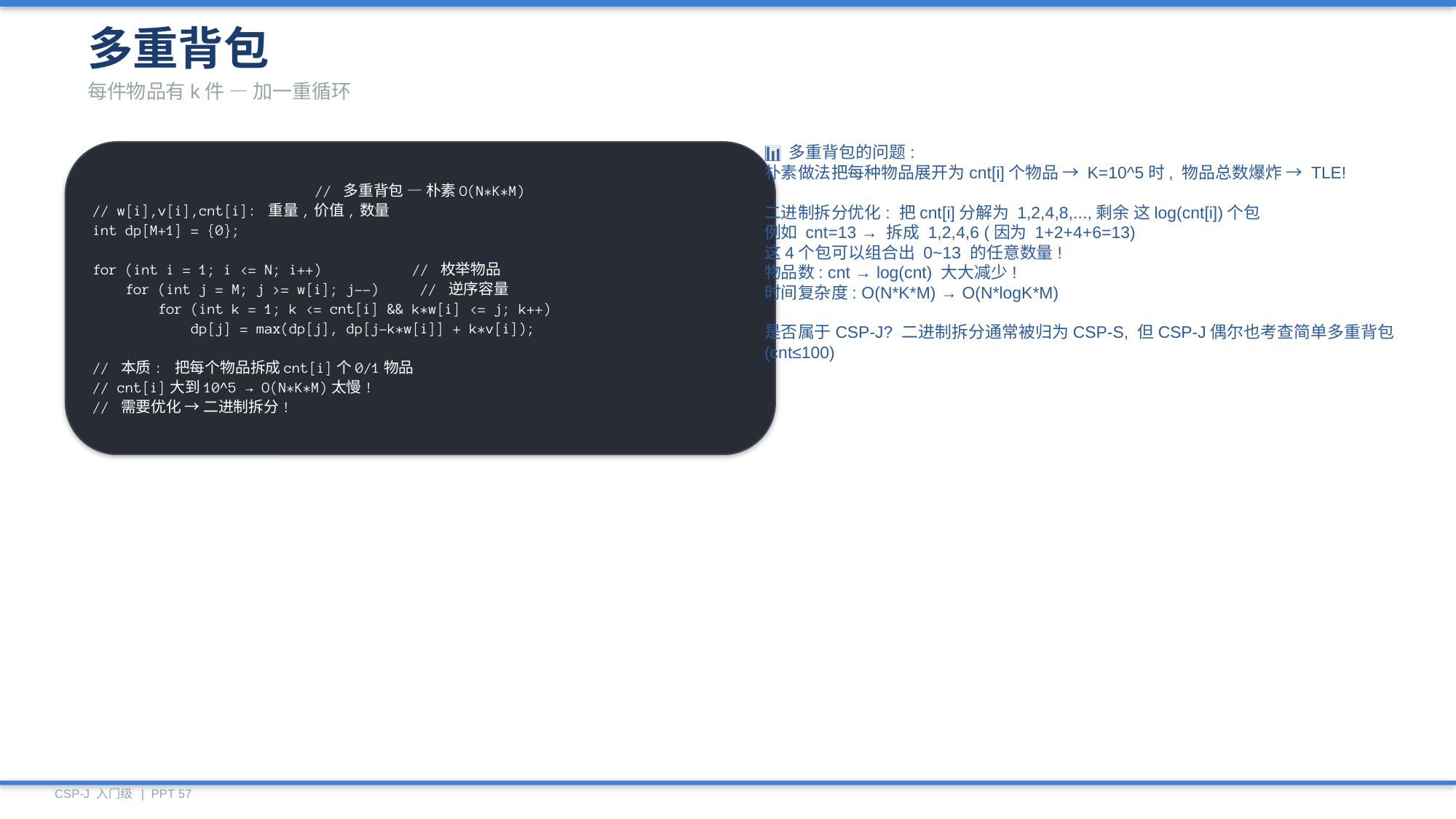

多重背包
每件物品有k件 — 加一重循环
// 多重背包 — 朴素O(N*K*M)
// w[i],v[i],cnt[i]: 重量,价值,数量
int dp[M+1] = {0};

for (int i = 1; i <= N; i++)           // 枚举物品
    for (int j = M; j >= w[i]; j--)     // 逆序容量
        for (int k = 1; k <= cnt[i] && k*w[i] <= j; k++)
            dp[j] = max(dp[j], dp[j-k*w[i]] + k*v[i]);

// 本质: 把每个物品拆成cnt[i]个0/1物品
// cnt[i]大到10^5 → O(N*K*M)太慢!
// 需要优化 → 二进制拆分!
📊 多重背包的问题:
朴素做法把每种物品展开为cnt[i]个物品 → K=10^5时, 物品总数爆炸 → TLE!
二进制拆分优化: 把cnt[i]分解为 1,2,4,8,...,剩余 这log(cnt[i])个包
例如 cnt=13 → 拆成 1,2,4,6 (因为 1+2+4+6=13)
这4个包可以组合出 0~13 的任意数量!
物品数: cnt → log(cnt) 大大减少!
时间复杂度: O(N*K*M) → O(N*logK*M)
是否属于CSP-J? 二进制拆分通常被归为CSP-S, 但CSP-J偶尔也考查简单多重背包 (cnt≤100)

CSP-J 入门级  |  PPT 57